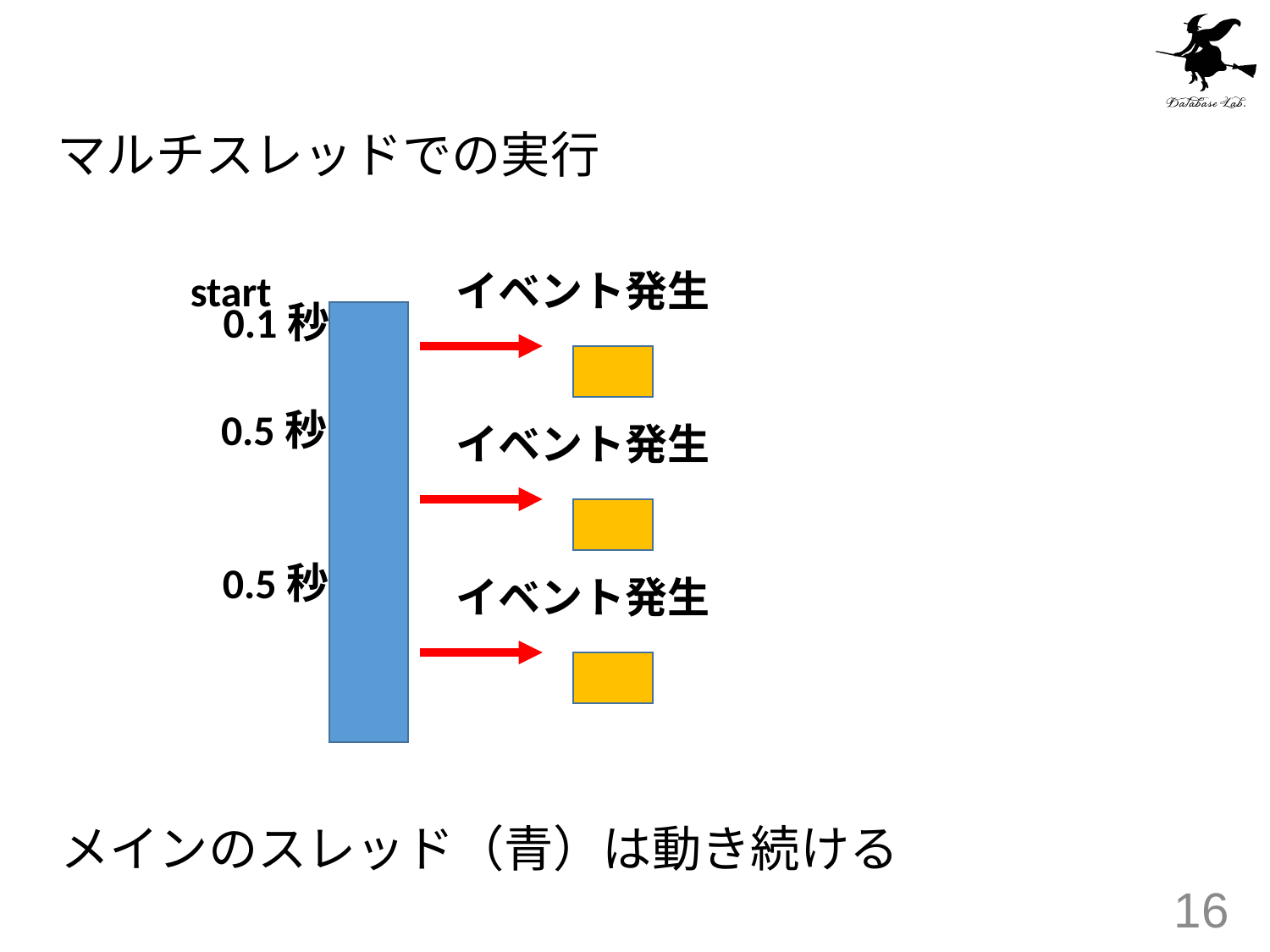

マルチスレッドでの実行
start
イベント発生
0.1秒

0.5秒
イベント発生

0.5秒
イベント発生

メインのスレッド（青）は動き続ける
16